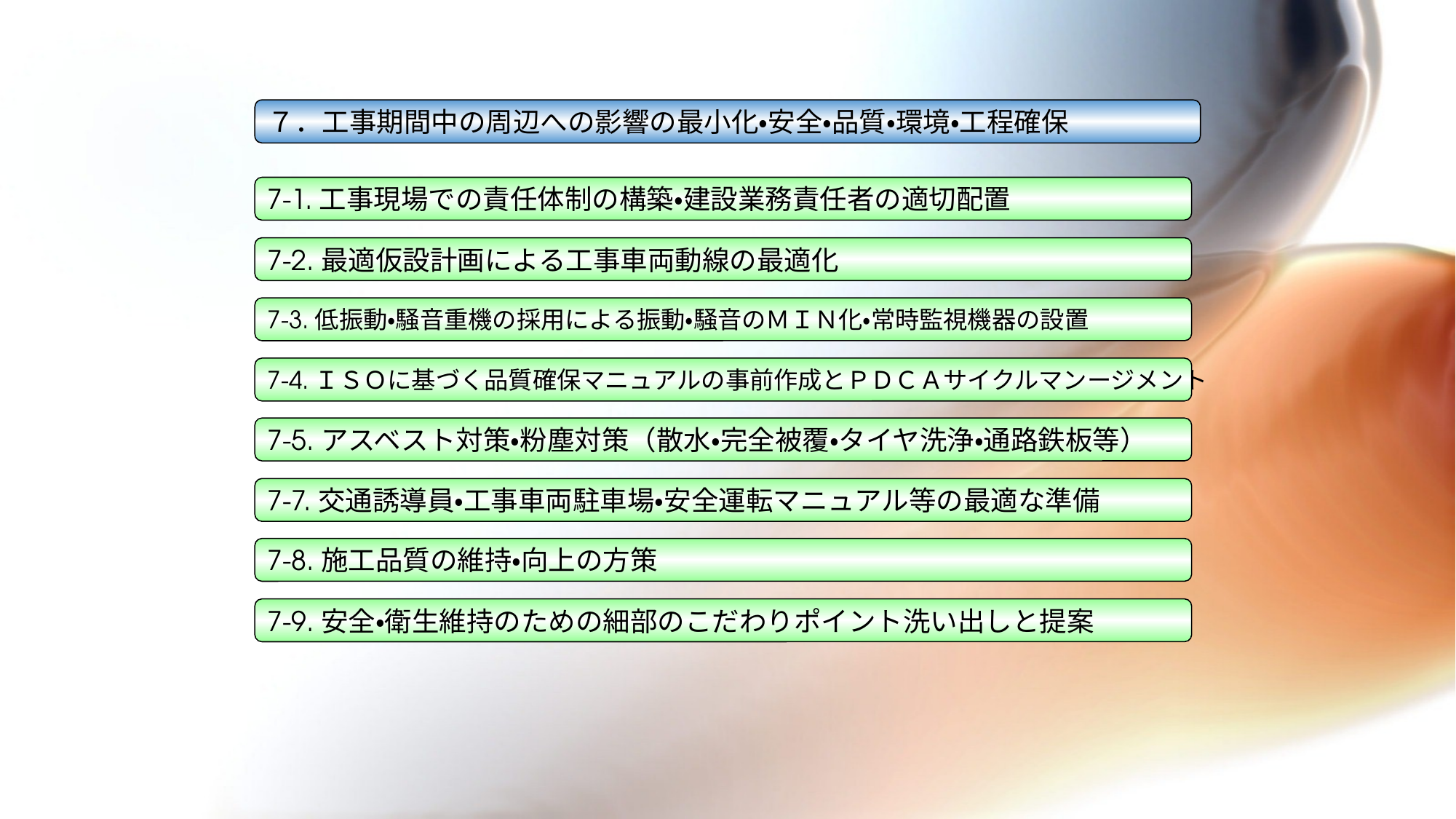

７．工事期間中の周辺への影響の最小化・安全・品質・環境・工程確保
7-1.工事現場での責任体制の構築・建設業務責任者の適切配置
7-2.最適仮設計画による工事車両動線の最適化
7-3.低振動・騒音重機の採用による振動・騒音のＭＩＮ化・常時監視機器の設置
7-4.ＩＳＯに基づく品質確保マニュアルの事前作成とＰＤＣＡサイクルマンージメント
7-5.アスベスト対策・粉塵対策（散水・完全被覆・タイヤ洗浄・通路鉄板等）
7-7.交通誘導員・工事車両駐車場・安全運転マニュアル等の最適な準備
7-8.施工品質の維持・向上の方策
7-9.安全・衛生維持のための細部のこだわりポイント洗い出しと提案